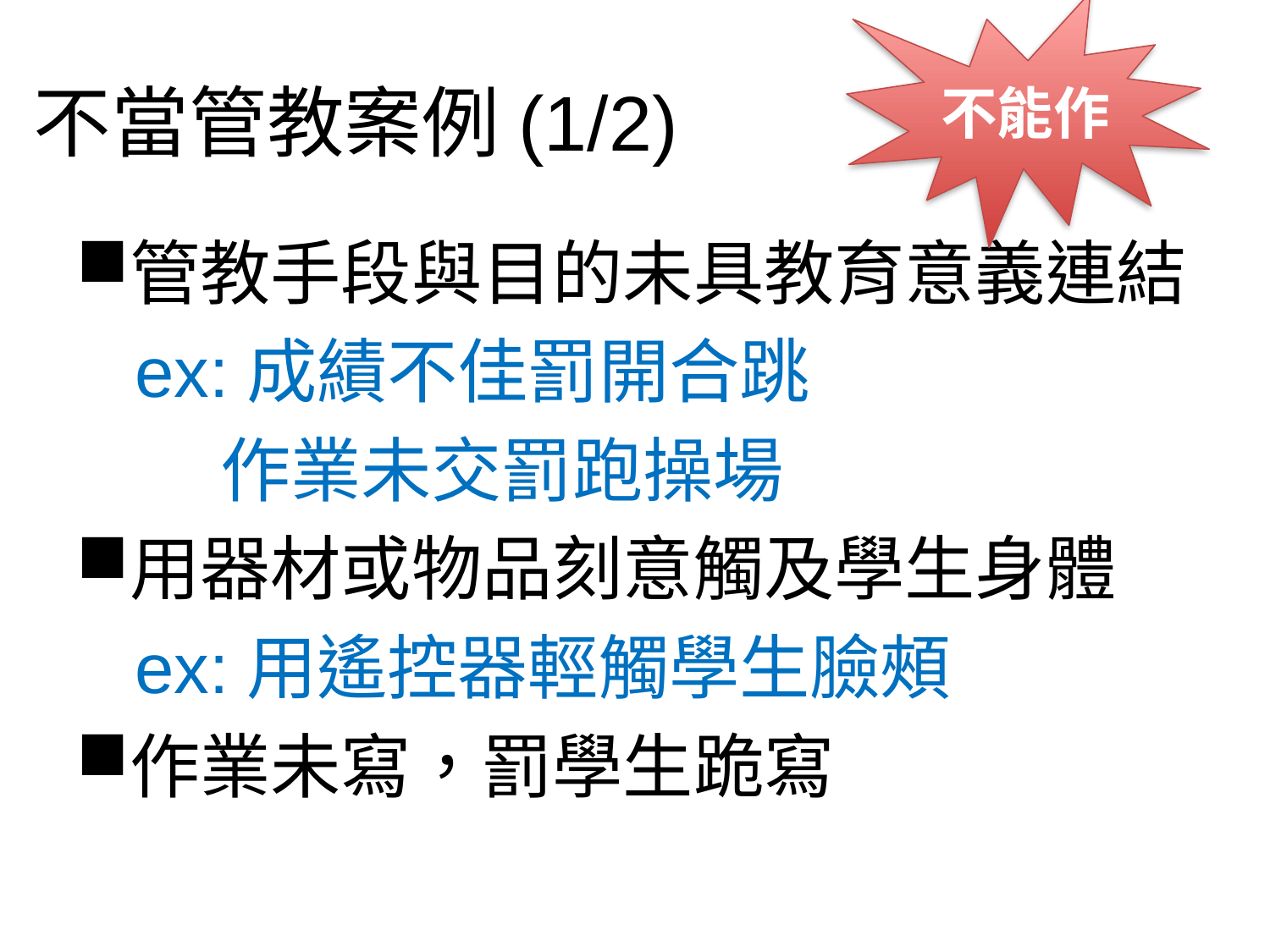

不能作
# 不當管教案例(1/2)
管教手段與目的未具教育意義連結
   ex:成績不佳罰開合跳
        作業未交罰跑操場
用器材或物品刻意觸及學生身體
   ex:用遙控器輕觸學生臉頰
作業未寫，罰學生跪寫